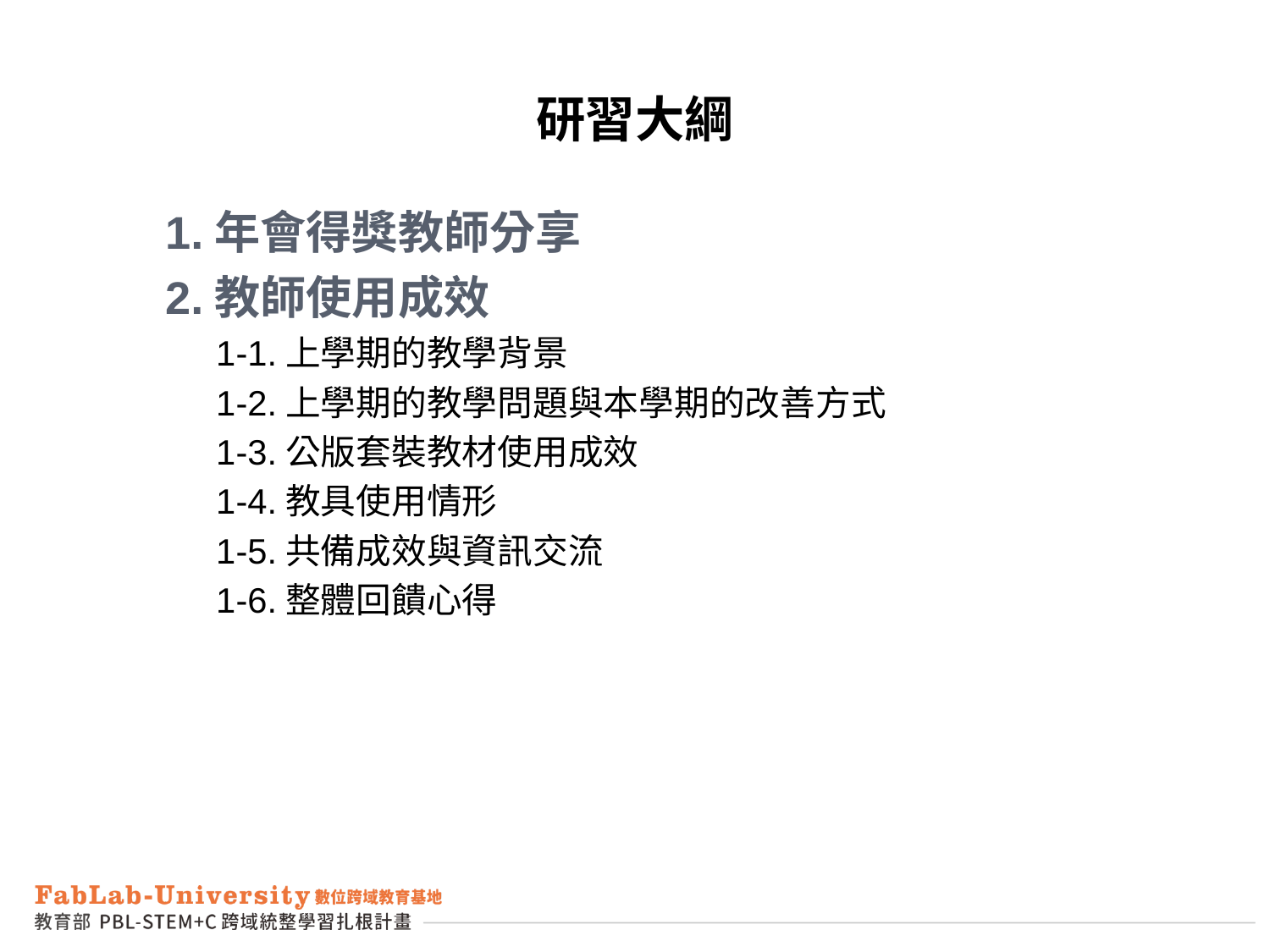

研習大綱
1.年會得獎教師分享
2.教師使用成效
1-1.上學期的教學背景
1-2.上學期的教學問題與本學期的改善方式
1-3.公版套裝教材使用成效
1-4.教具使用情形
1-5.共備成效與資訊交流
1-6.整體回饋心得